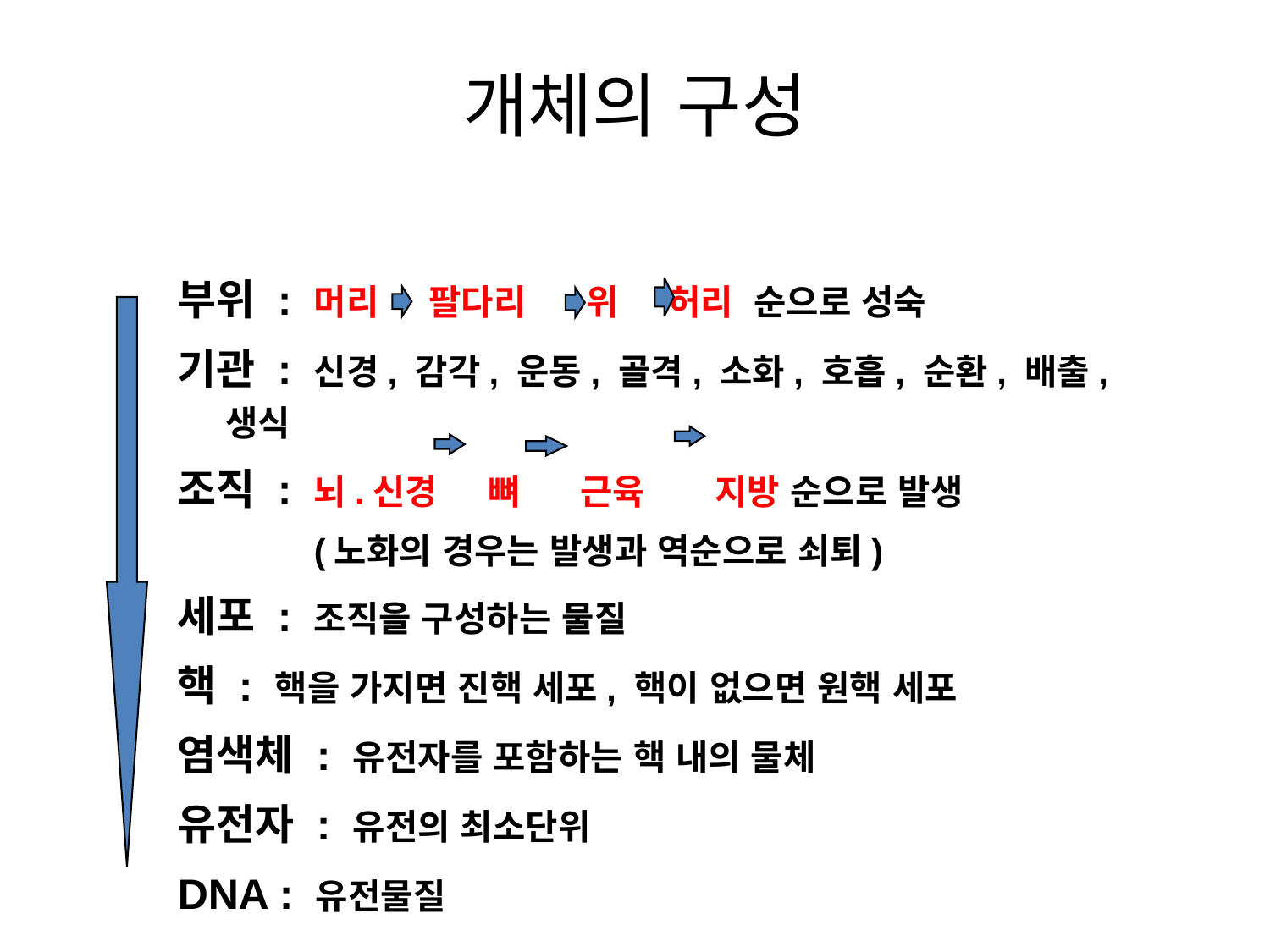

# 개체의 구성
부위 : 머리     팔다리      위     허리  순으로 성숙
기관 : 신경, 감각, 운동, 골격, 소화, 호흡, 순환, 배출, 생식
조직 : 뇌.신경     뼈      근육       지방 순으로 발생
              (노화의 경우는 발생과 역순으로 쇠퇴)
세포 : 조직을 구성하는 물질
핵 : 핵을 가지면 진핵 세포, 핵이 없으면 원핵 세포
염색체 : 유전자를 포함하는 핵 내의 물체
유전자 : 유전의 최소단위
DNA : 유전물질